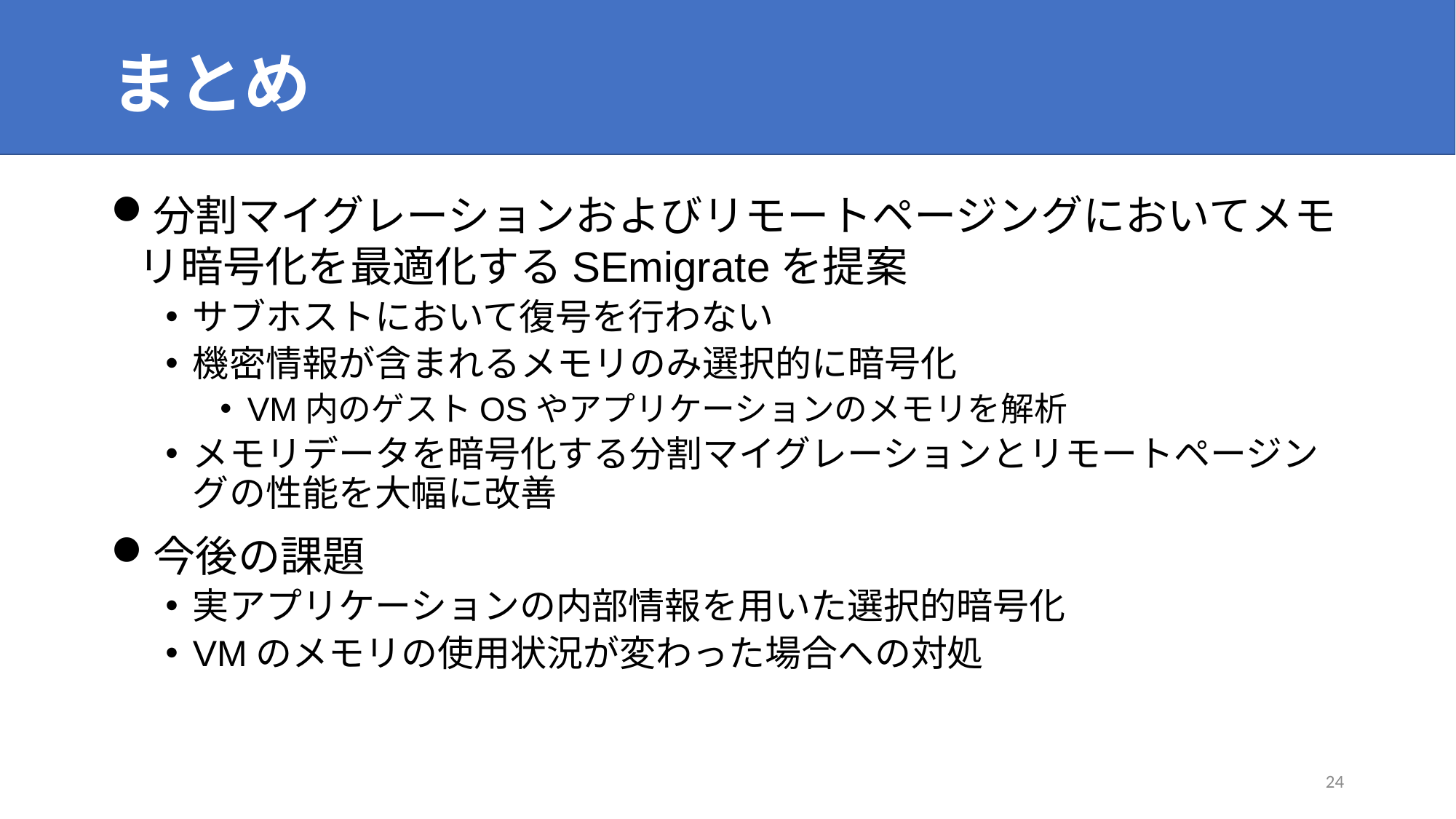

# まとめ
分割マイグレーションおよびリモートページングにおいてメモリ暗号化を最適化するSEmigrateを提案
サブホストにおいて復号を行わない
機密情報が含まれるメモリのみ選択的に暗号化
VM内のゲストOSやアプリケーションのメモリを解析
メモリデータを暗号化する分割マイグレーションとリモートページングの性能を大幅に改善
今後の課題
実アプリケーションの内部情報を用いた選択的暗号化
VMのメモリの使用状況が変わった場合への対処
24